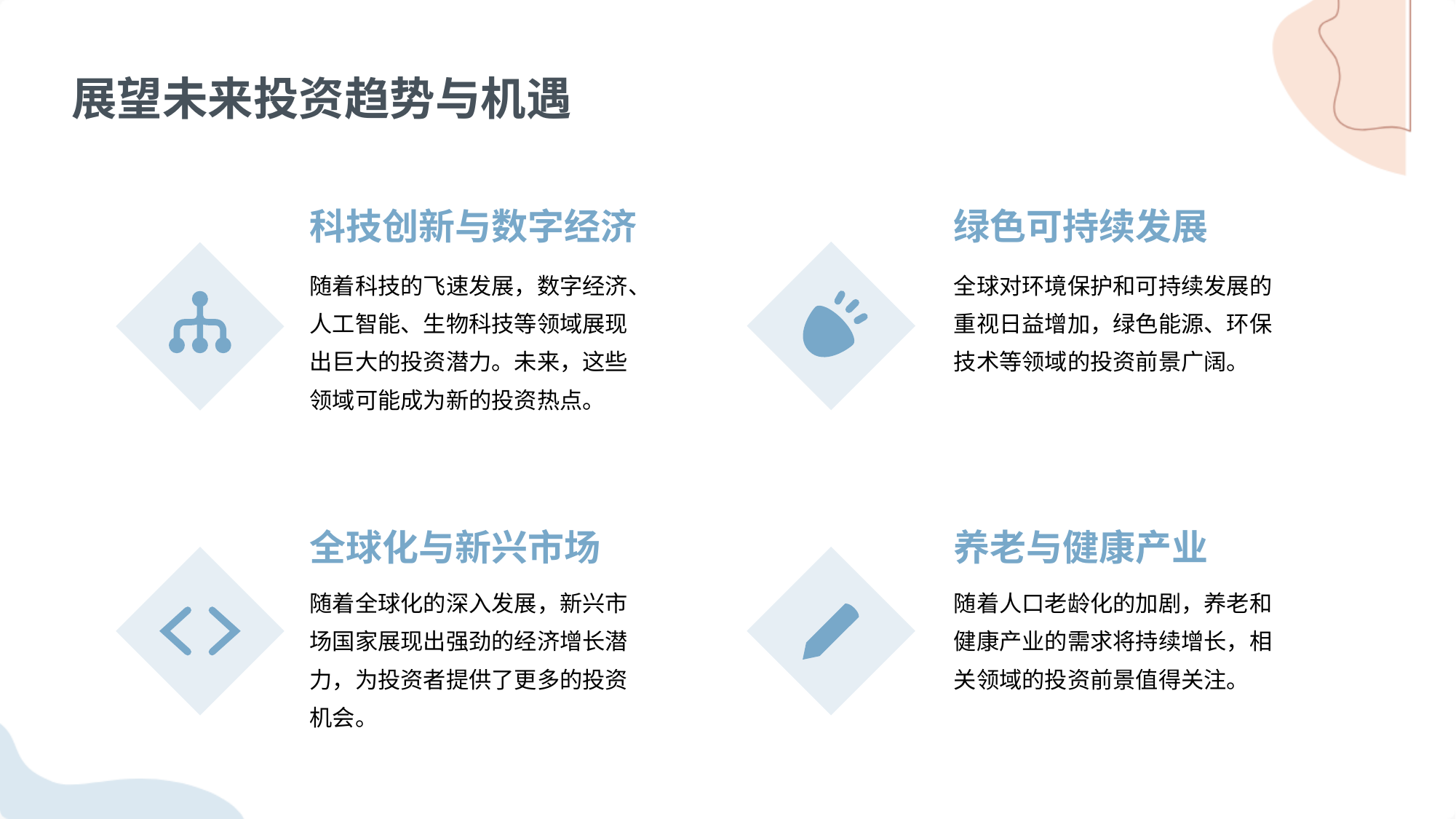

展望未来投资趋势与机遇
科技创新与数字经济
绿色可持续发展
随着科技的飞速发展，数字经济、人工智能、生物科技等领域展现出巨大的投资潜力。未来，这些领域可能成为新的投资热点。
全球对环境保护和可持续发展的重视日益增加，绿色能源、环保技术等领域的投资前景广阔。

全球化与新兴市场
养老与健康产业

随着全球化的深入发展，新兴市场国家展现出强劲的经济增长潜力，为投资者提供了更多的投资机会。
随着人口老龄化的加剧，养老和健康产业的需求将持续增长，相关领域的投资前景值得关注。